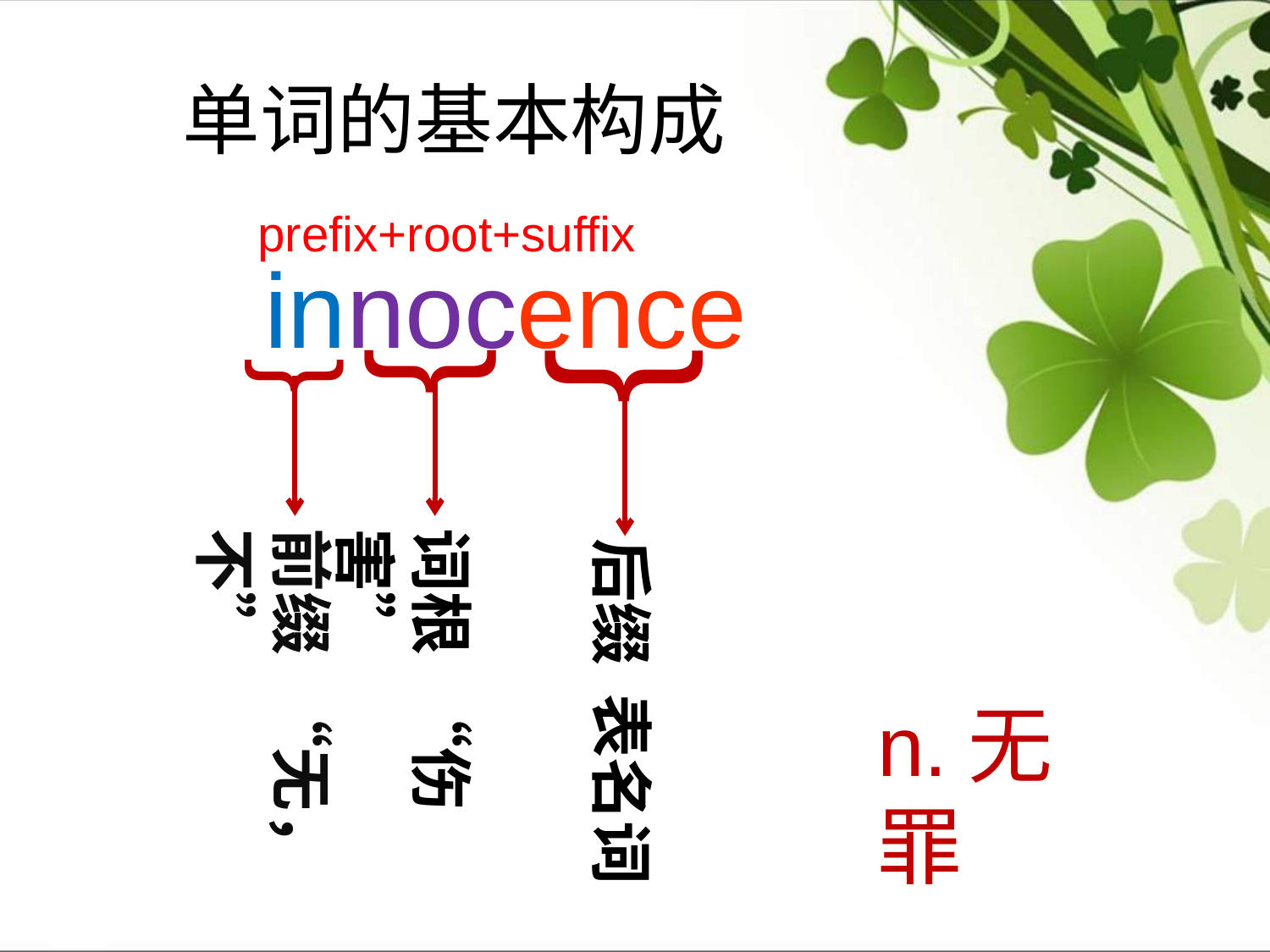

# 单词的基本构成
prefix+root+suffix
          innocence
}
}
}
前缀  “无，不”
词根  “伤害”
后缀  表名词
n.无罪